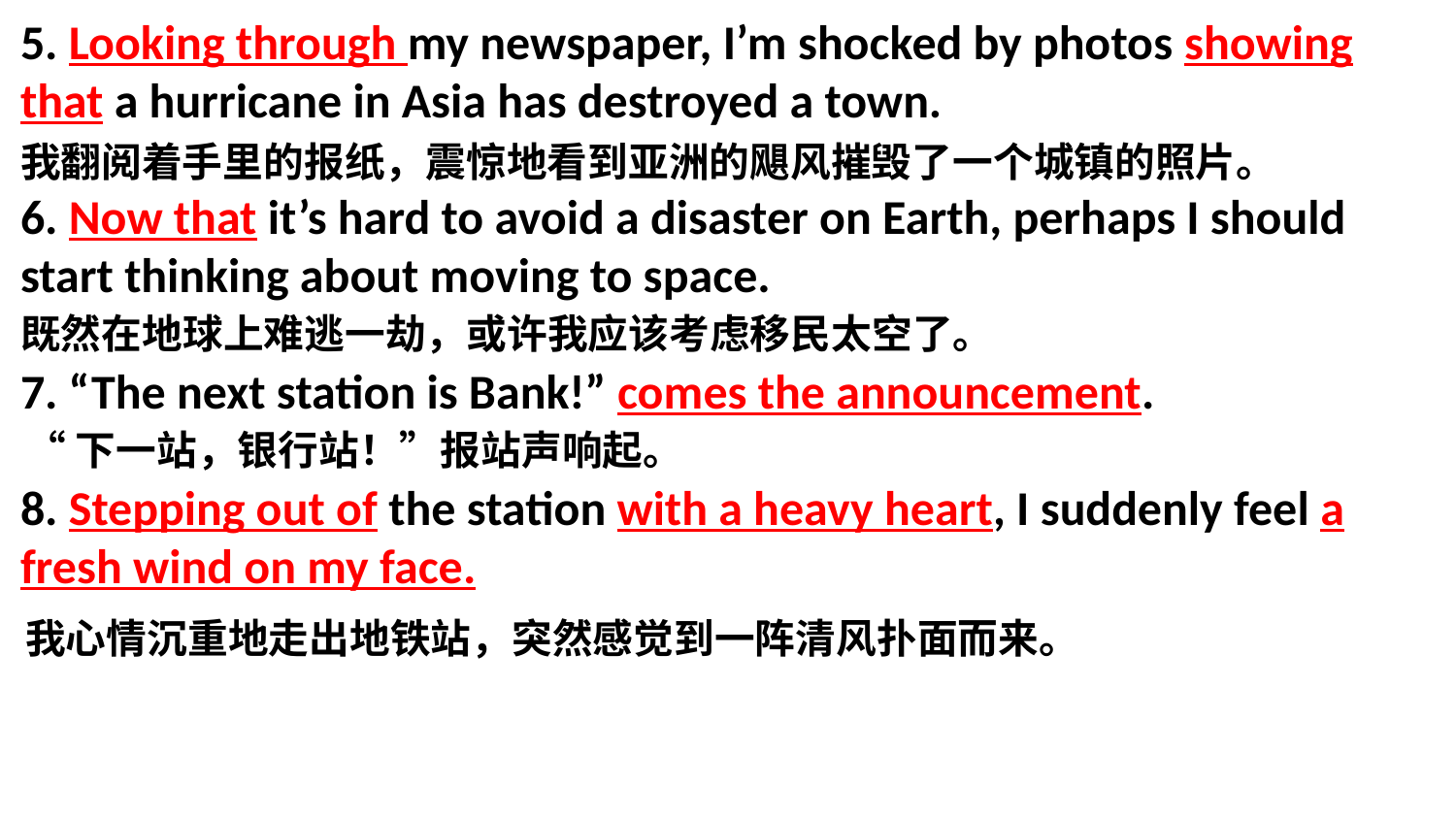

5. Looking through my newspaper, I’m shocked by photos showing that a hurricane in Asia has destroyed a town.

6. Now that it’s hard to avoid a disaster on Earth, perhaps I should start thinking about moving to space.

7. “The next station is Bank!” comes the announcement.

8. Stepping out of the station with a heavy heart, I suddenly feel a fresh wind on my face.
我翻阅着手里的报纸，震惊地看到亚洲的飓风摧毁了一个城镇的照片。
既然在地球上难逃一劫，或许我应该考虑移民太空了。
“下一站，银行站！”报站声响起。
我心情沉重地走出地铁站，突然感觉到一阵清风扑面而来。